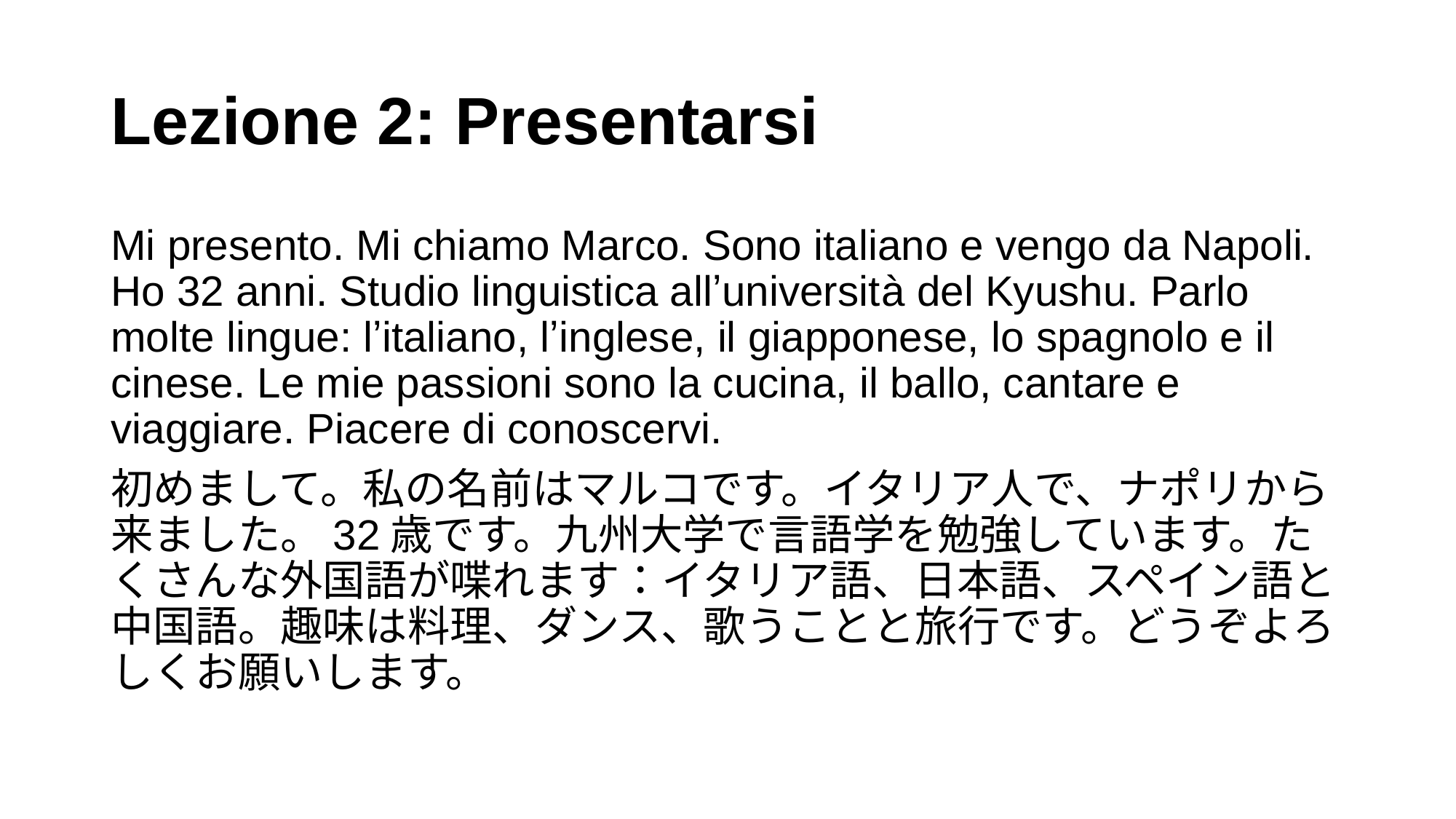

# Lezione 2: Presentarsi
Mi presento. Mi chiamo Marco. Sono italiano e vengo da Napoli. Ho 32 anni. Studio linguistica allʼuniversità del Kyushu. Parlo molte lingue: lʼitaliano, lʼinglese, il giapponese, lo spagnolo e il cinese. Le mie passioni sono la cucina, il ballo, cantare e viaggiare. Piacere di conoscervi.
初めまして。私の名前はマルコです。イタリア人で、ナポリから来ました。32歳です。九州大学で言語学を勉強しています。たくさんな外国語が喋れます：イタリア語、日本語、スペイン語と中国語。趣味は料理、ダンス、歌うことと旅行です。どうぞよろしくお願いします。